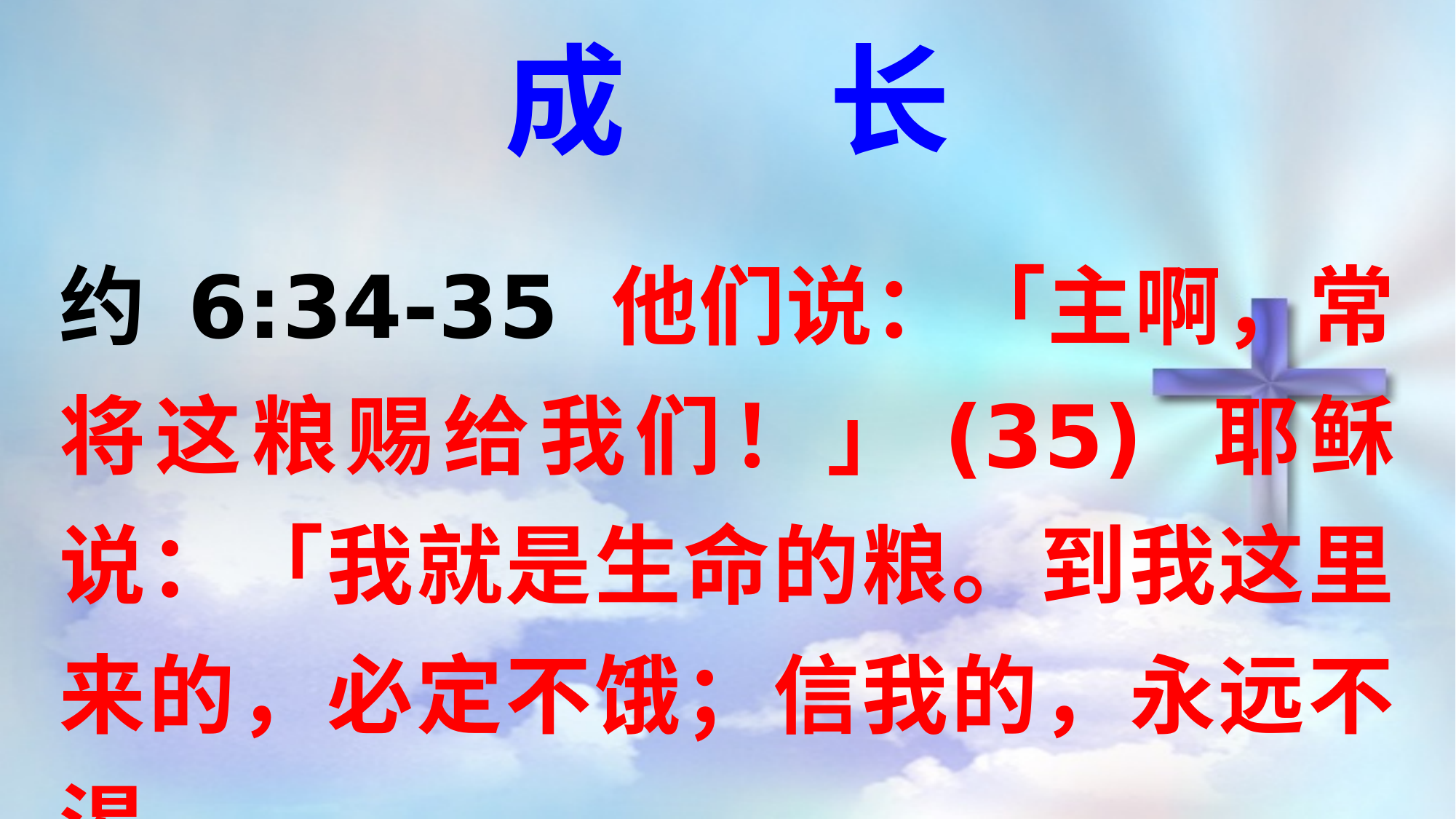

成   长
约 6:34-35 他们说：「主啊，常将这粮赐给我们！」(35) 耶稣说：「我就是生命的粮。到我这里来的，必定不饿；信我的，永远不渴。